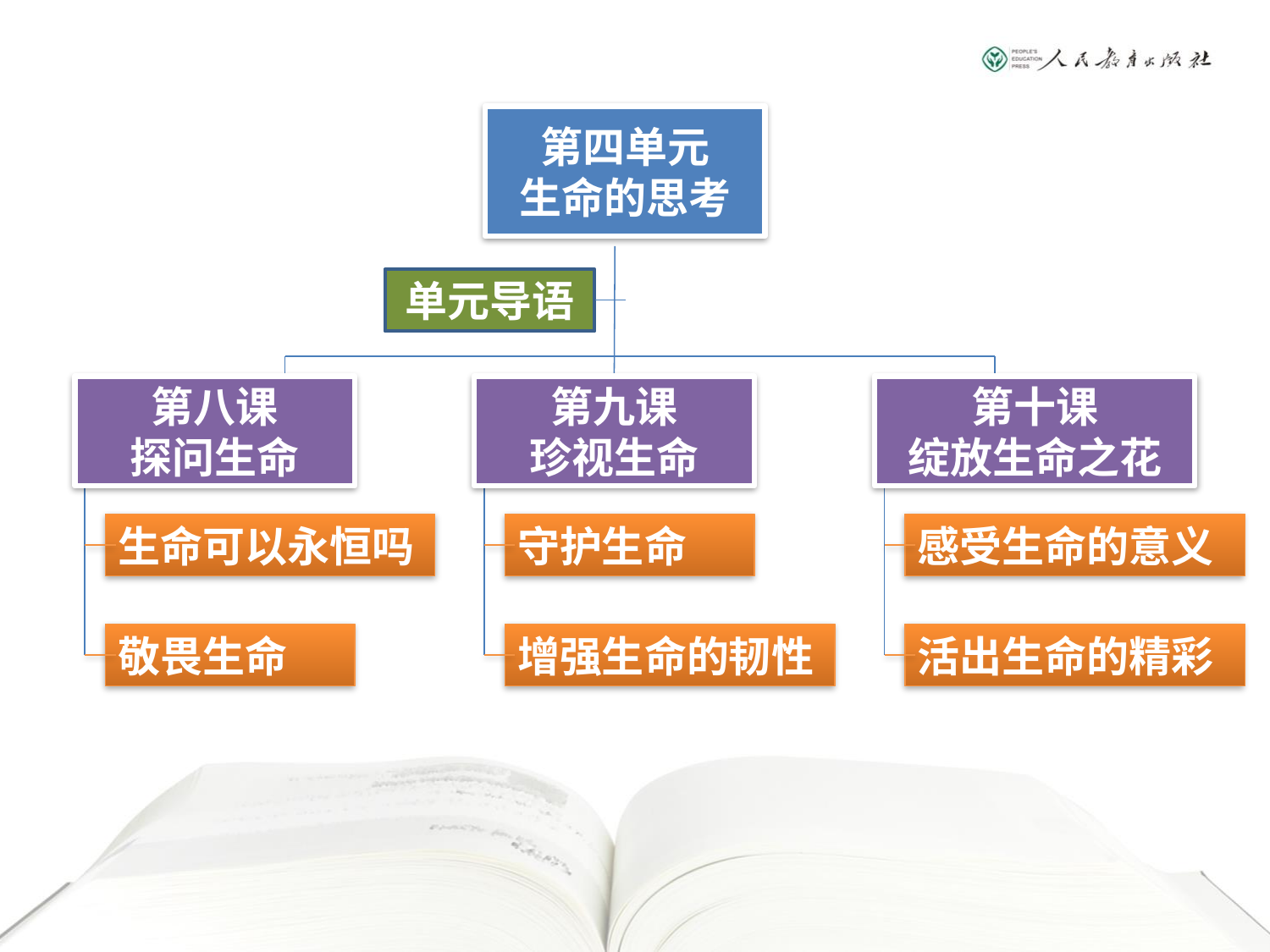

第四单元
生命的思考
单元导语
第八课
探问生命
第九课
珍视生命
第十课
绽放生命之花
生命可以永恒吗
守护生命
感受生命的意义
敬畏生命
增强生命的韧性
活出生命的精彩